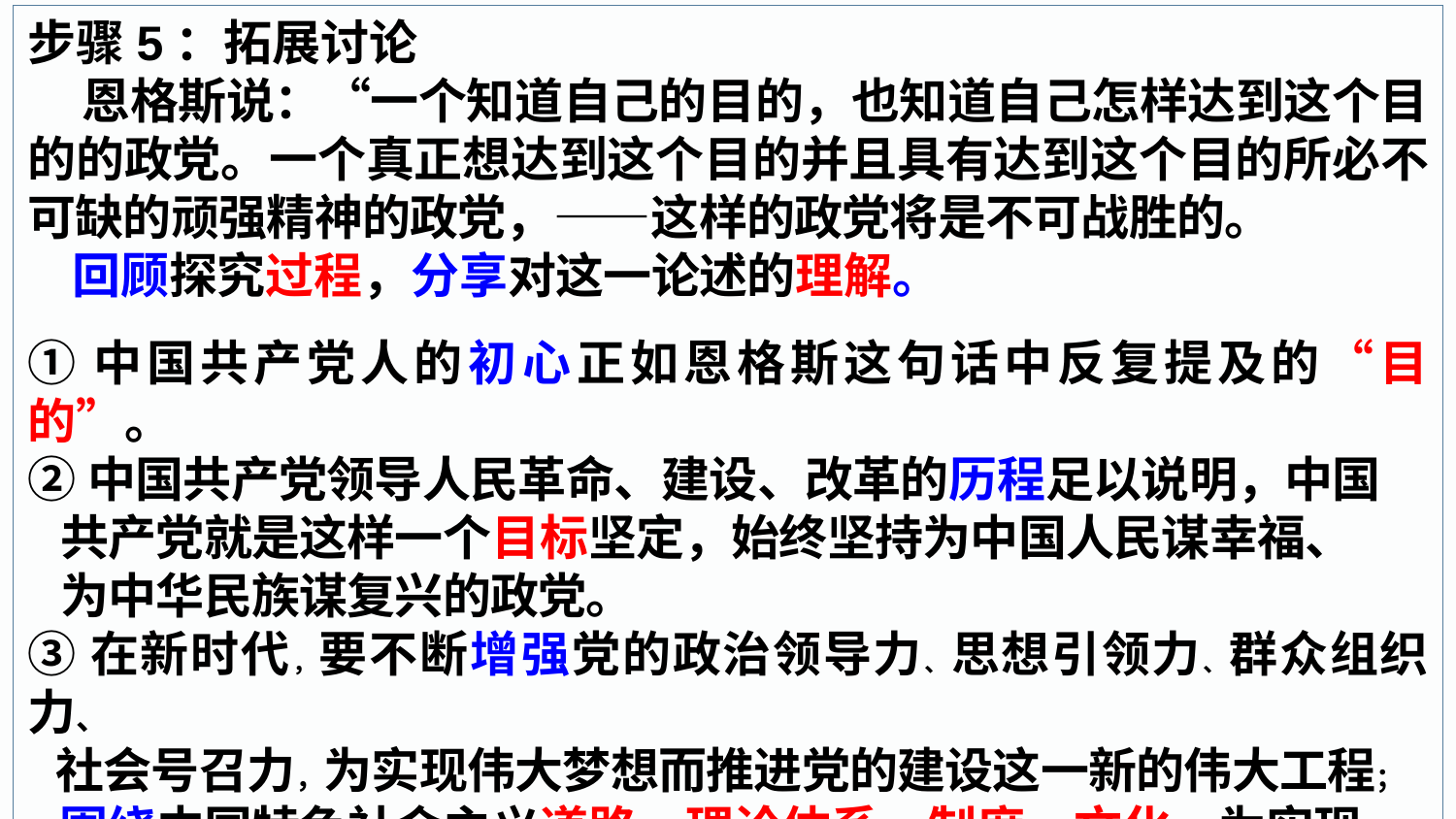

步骤5：拓展讨论
    恩格斯说：“一个知道自己的目的，也知道自己怎样达到这个目的的政党。一个真正想达到这个目的并且具有达到这个目的所必不可缺的顽强精神的政党，——这样的政党将是不可战胜的。
    回顾探究过程，分享对这一论述的理解。

①中国共产党人的初心正如恩格斯这句话中反复提及的“目的”。
②中国共产党领导人民革命、建设、改革的历程足以说明，中国
  共产党就是这样一个目标坚定，始终坚持为中国人民谋幸福、
  为中华民族谋复兴的政党。
③在新时代，要不断增强党的政治领导力、思想引领力、群众组织力、
   社会号召力，为实现伟大梦想而推进党的建设这一新的伟大工程；
   围绕中国特色社会主义道路、理论体系、制度、文化，为实现
  伟大梦想推进中国特色社会主义伟大事业。